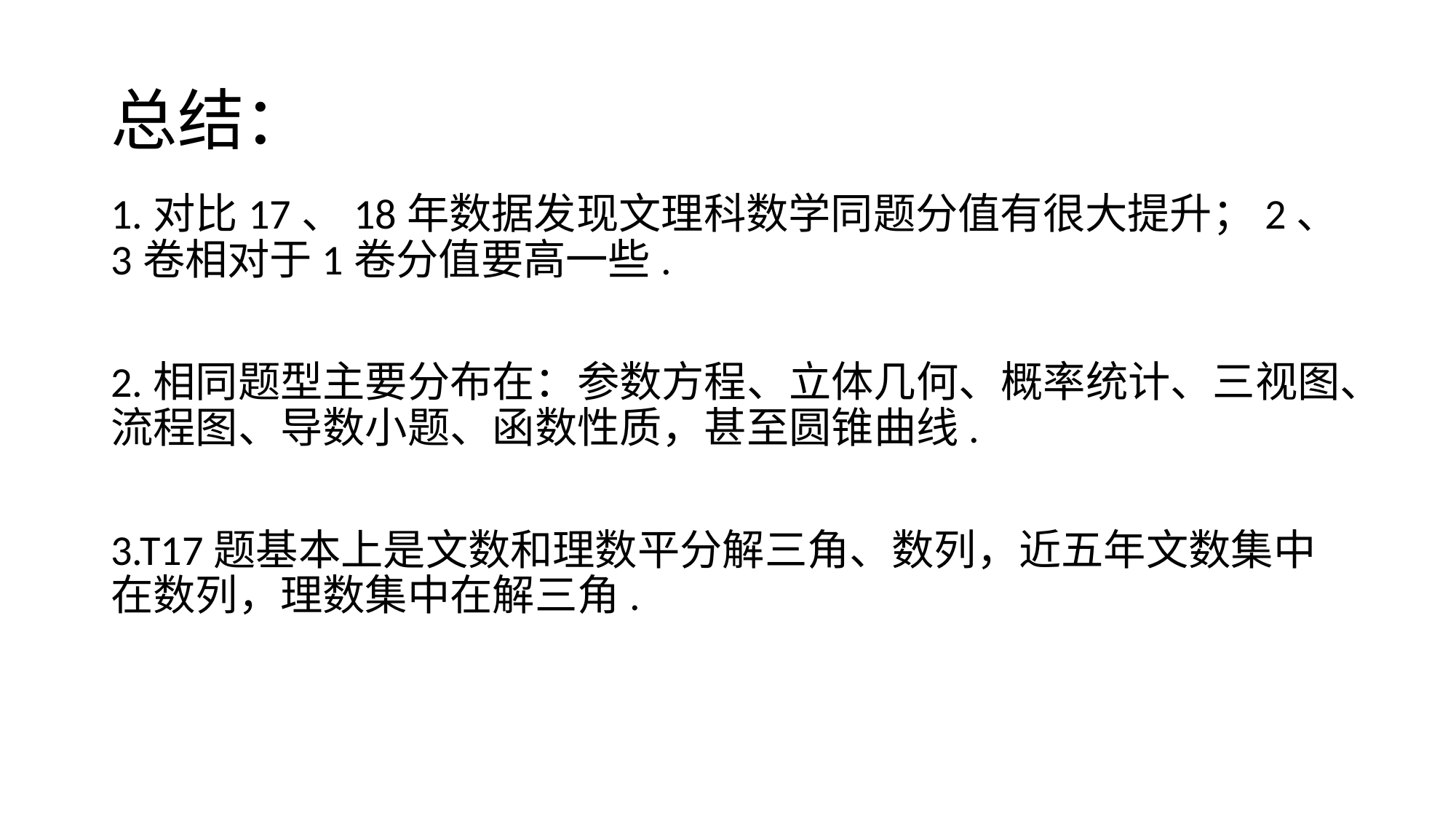

# 总结：
1.对比17、18年数据发现文理科数学同题分值有很大提升；2、3卷相对于1卷分值要高一些.

2.相同题型主要分布在：参数方程、立体几何、概率统计、三视图、流程图、导数小题、函数性质，甚至圆锥曲线.

3.T17题基本上是文数和理数平分解三角、数列，近五年文数集中在数列，理数集中在解三角.